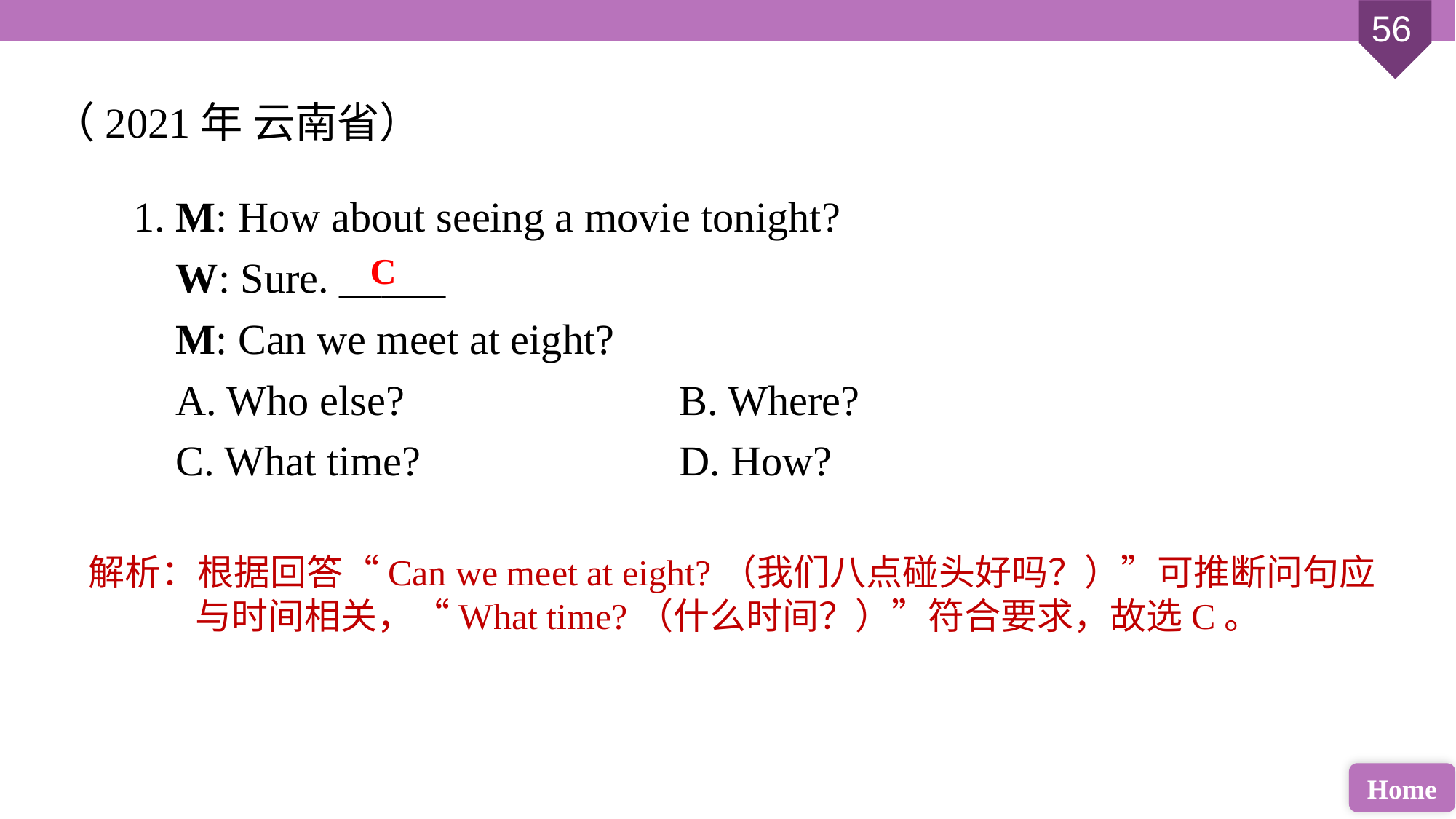

（2021年 云南省）
1. M: How about seeing a movie tonight?
    W: Sure. _____
    M: Can we meet at eight?
    A. Who else? 			B. Where?
    C. What time? 			D. How?
C
解析：根据回答“Can we meet at eight?（我们八点碰头好吗？）”可推断问句应与时间相关，“What time?（什么时间？）”符合要求，故选C。